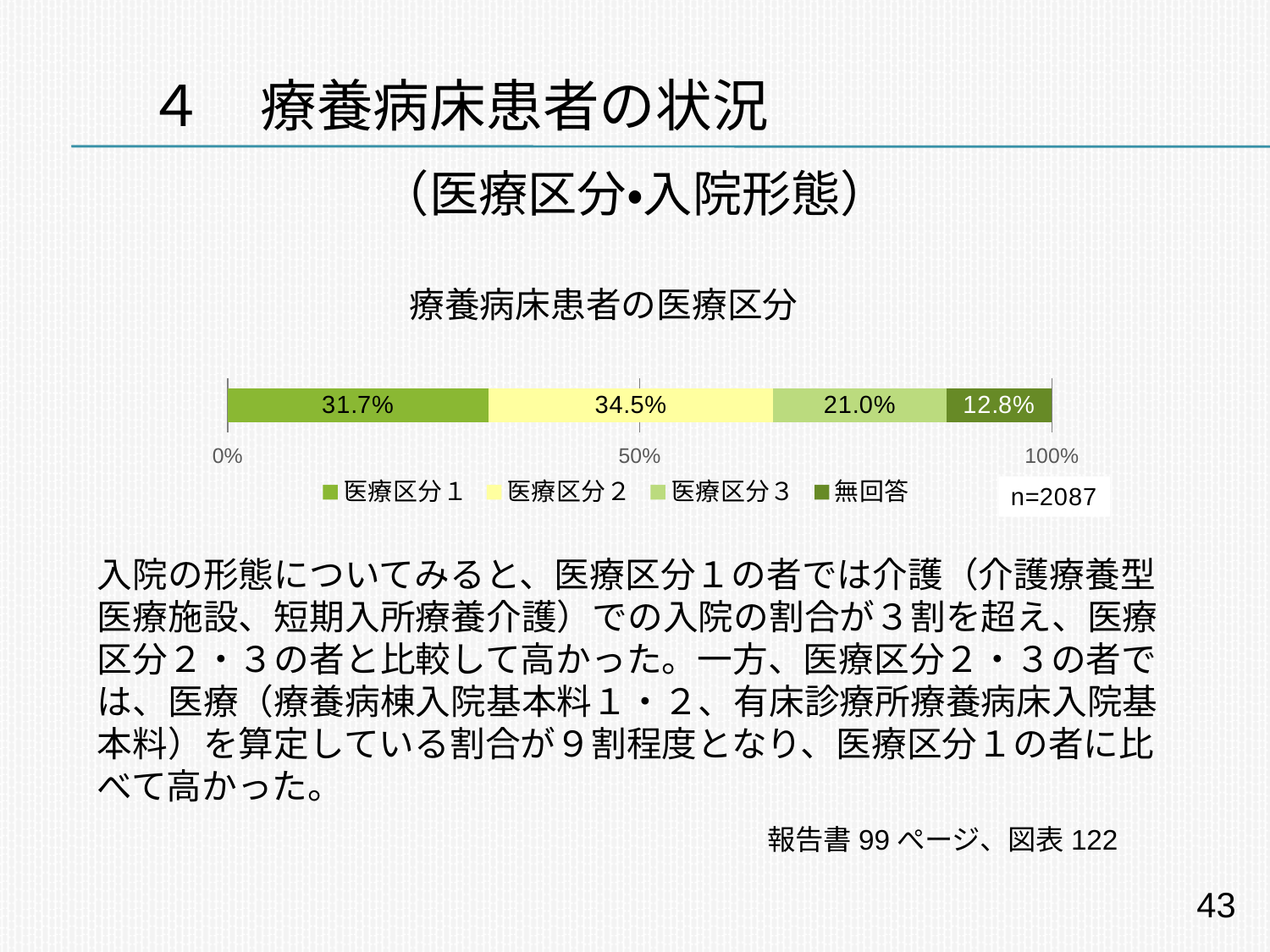

# ４　療養病床患者の状況
（医療区分・入院形態）
療養病床患者の医療区分

### Chart

| Category | 医療区分１ | 医療区分２ | 医療区分３ | 無回答 |
|---|---|---|---|---|
| 医療区分 | 0.31672256827983103 | 0.3454719693339754 | 0.20987062769525563 | 0.12793483469094394 |
入院の形態についてみると、医療区分１の者では介護（介護療養型医療施設、短期入所療養介護）での入院の割合が３割を超え、医療区分２・３の者と比較して高かった。一方、医療区分２・３の者では、医療（療養病棟入院基本料１・２、有床診療所療養病床入院基本料）を算定している割合が９割程度となり、医療区分１の者に比べて高かった。

報告書99ぺージ、図表122
43